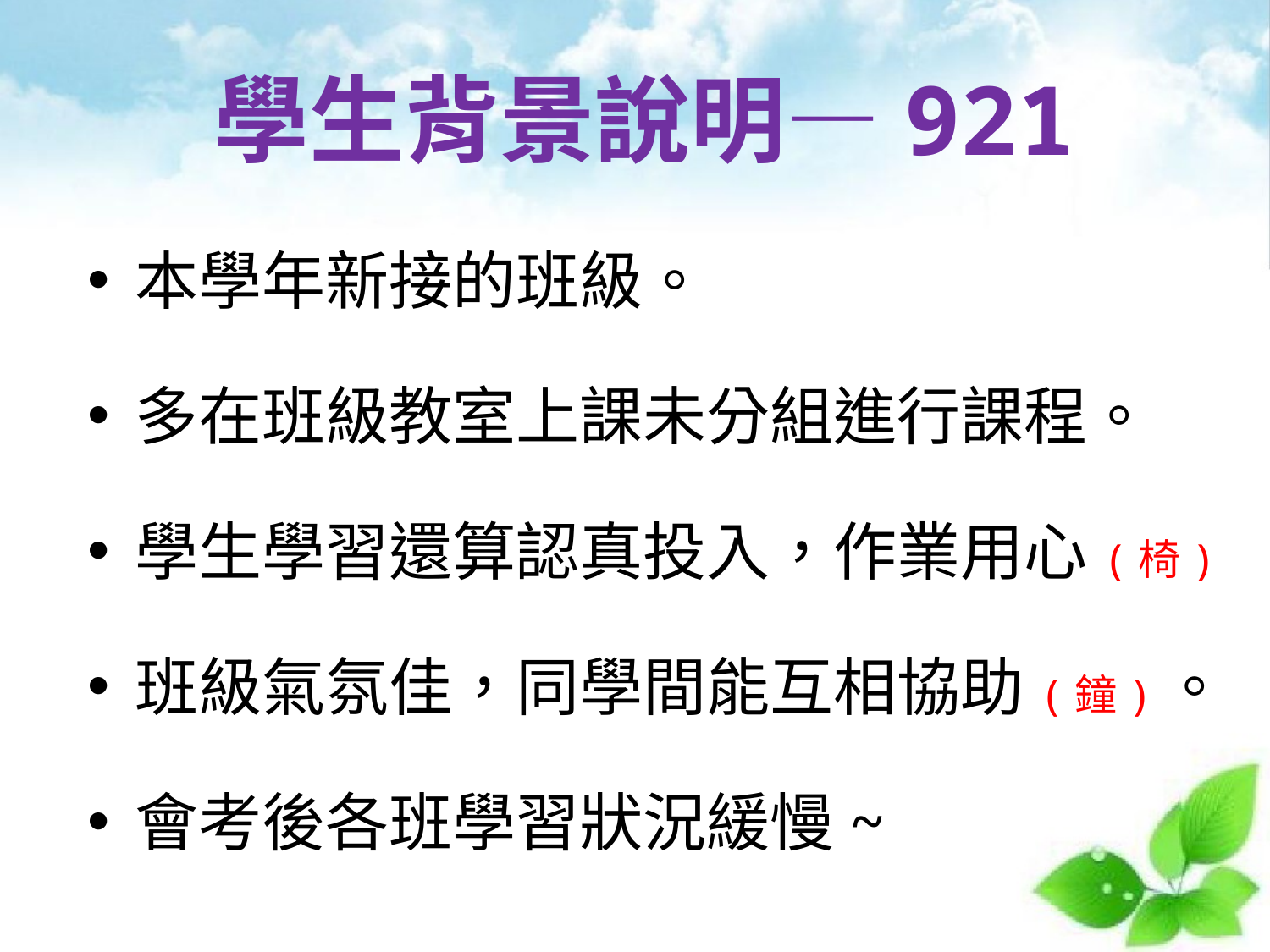

學生背景說明—921
本學年新接的班級。
多在班級教室上課未分組進行課程。
學生學習還算認真投入，作業用心(椅)
班級氣氛佳，同學間能互相協助(鐘)。
會考後各班學習狀況緩慢~